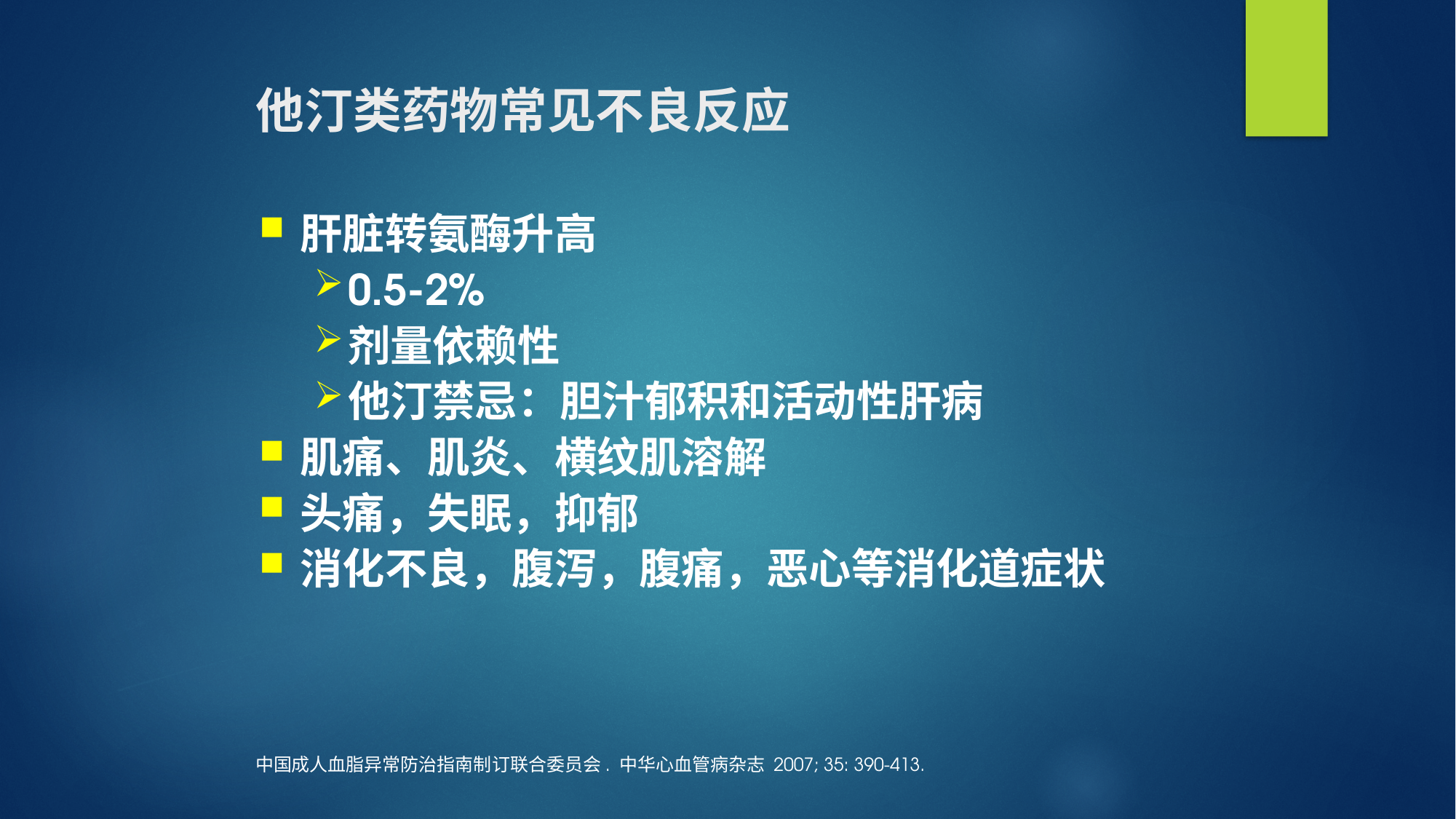

# 他汀类药物常见不良反应
肝脏转氨酶升高
0.5-2%
剂量依赖性
他汀禁忌：胆汁郁积和活动性肝病
肌痛、肌炎、横纹肌溶解
头痛，失眠，抑郁
消化不良，腹泻，腹痛，恶心等消化道症状
中国成人血脂异常防治指南制订联合委员会. 中华心血管病杂志 2007; 35: 390-413.